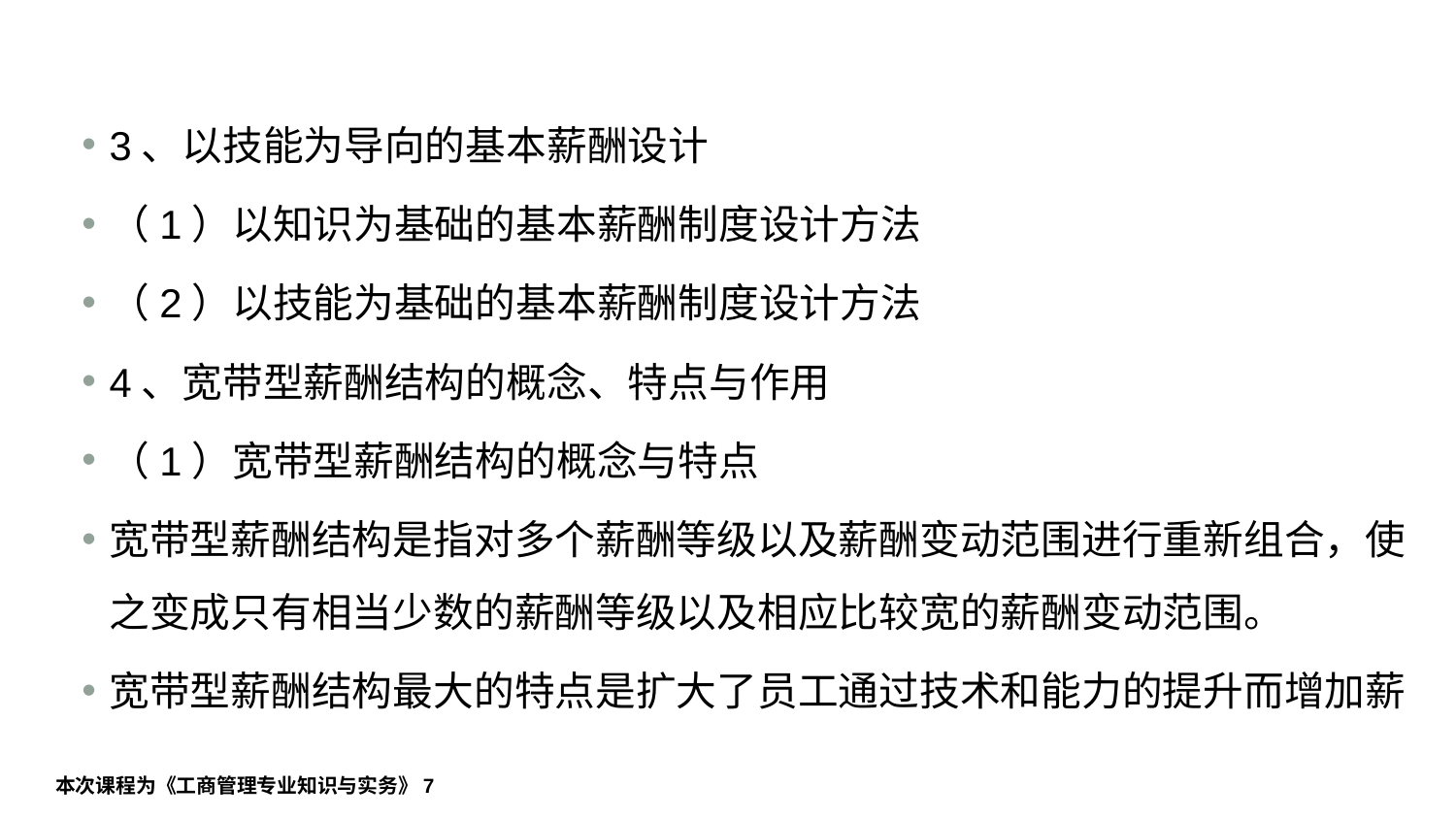

#
3、以技能为导向的基本薪酬设计
（1）以知识为基础的基本薪酬制度设计方法
（2）以技能为基础的基本薪酬制度设计方法
4、宽带型薪酬结构的概念、特点与作用
（1）宽带型薪酬结构的概念与特点
宽带型薪酬结构是指对多个薪酬等级以及薪酬变动范围进行重新组合，使之变成只有相当少数的薪酬等级以及相应比较宽的薪酬变动范围。
宽带型薪酬结构最大的特点是扩大了员工通过技术和能力的提升而增加薪